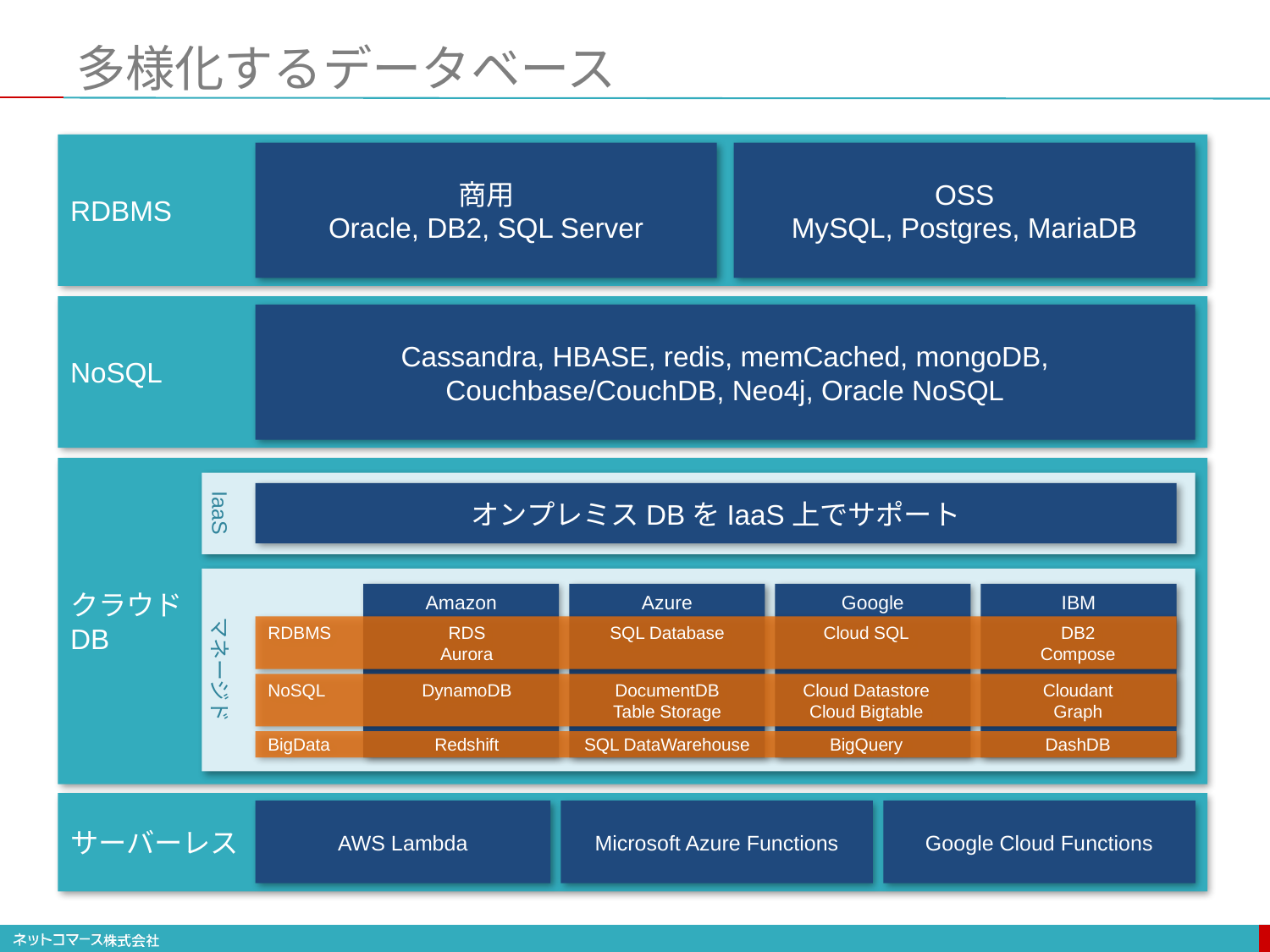

# 多様化するデータベース
RDBMS
OSS
MySQL, Postgres, MariaDB
商用
Oracle, DB2, SQL Server
NoSQL
Cassandra, HBASE, redis, memCached, mongoDB, Couchbase/CouchDB, Neo4j, Oracle NoSQL
クラウド
DB
IaaS
オンプレミスDBをIaaS上でサポート
マネージド
Amazon
Azure
Google
IBM
RDBMS	RDS	SQL Database	Cloud SQL	DB2
	Aurora			Compose
NoSQL	DynamoDB	DocumentDB	Cloud Datastore	Cloudant
		Table Storage	Cloud Bigtable	Graph
BigData	Redshift	SQL DataWarehouse	BigQuery	DashDB
サーバーレス
AWS Lambda
Microsoft Azure Functions
Google Cloud Functions